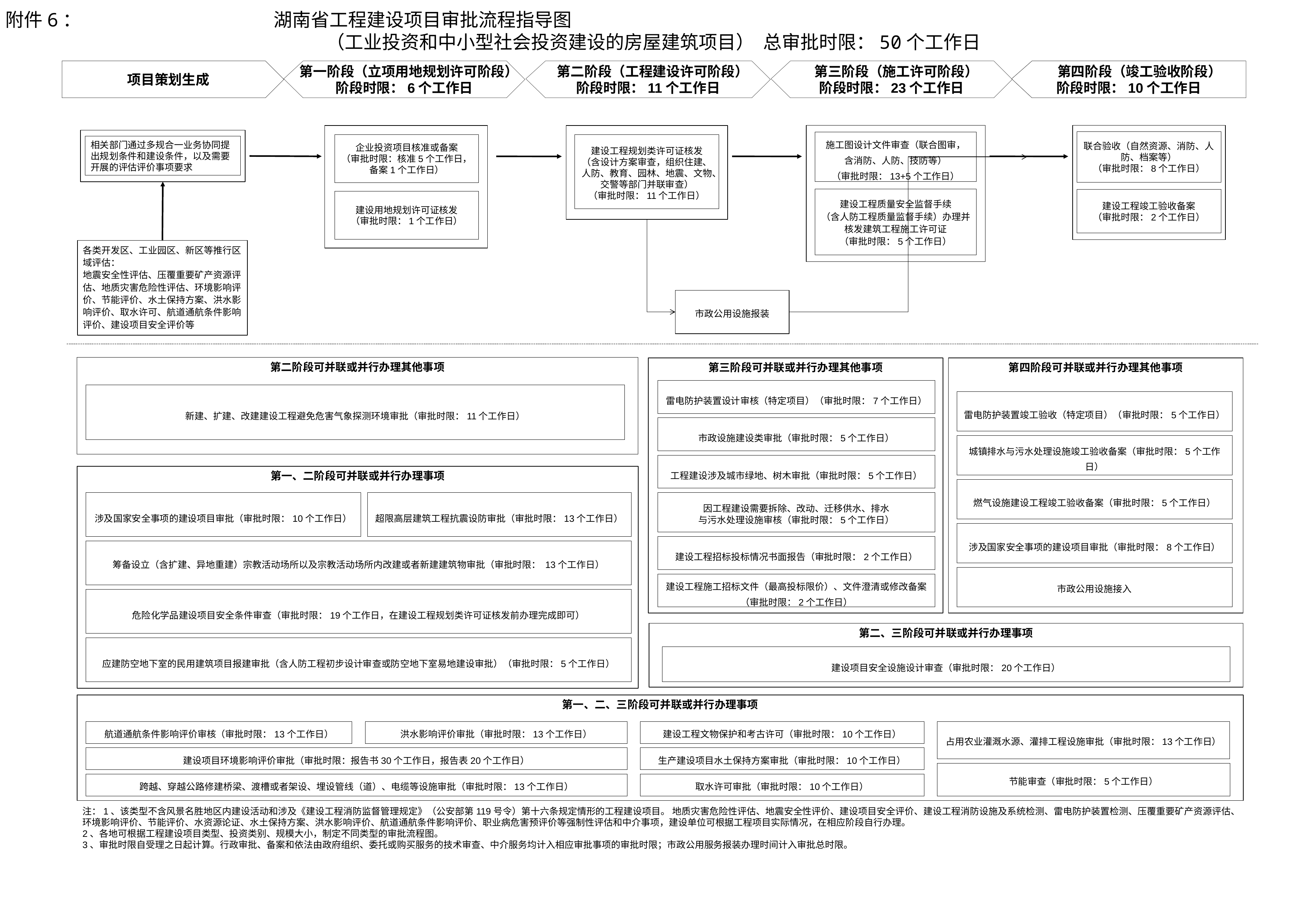

附件6：                                              湖南省工程建设项目审批流程指导图
（工业投资和中小型社会投资建设的房屋建筑项目）  总审批时限：50个工作日
项目策划生成
  第一阶段（立项用地规划许可阶段）
阶段时限：6个工作日
  第二阶段（工程建设许可阶段）
阶段时限：11个工作日
      第四阶段（竣工验收阶段）
阶段时限：10个工作日
第四阶段（竣工验收阶段）
项目策划生成
  第三阶段（施工许可阶段）
阶段时限：23个工作日

相关部门通过多规合一业务协同提出规划条件和建设条件，以及需要开展的评估评价事项要求
联合验收（自然资源、消防、人防、档案等）
（审批时限：8个工作日）
施工图设计文件审查（联合图审，
含消防、人防、技防等）
（审批时限：13+5个工作日）
建设工程规划类许可证核发
（含设计方案审查，组织住建、人防、教育、园林、地震、文物、交警等部门并联审查）
（审批时限：11个工作日）
企业投资项目核准或备案
（审批时限：核准5个工作日，备案1个工作日）
市政公用设施报装
建设工程质量安全监督手续
（含人防工程质量监督手续）办理并核发建筑工程施工许可证
（审批时限：5个工作日）
建设工程竣工验收备案
（审批时限：2个工作日）
建设用地规划许可证核发
（审批时限：1个工作日）
各类开发区、工业园区、新区等推行区域评估：
地震安全性评估、压覆重要矿产资源评估、地质灾害危险性评估、环境影响评价、节能评价、水土保持方案、洪水影响评价、取水许可、航道通航条件影响评价、建设项目安全评价等
第二阶段可并联或并行办理其他事项
第三阶段可并联或并行办理其他事项
第四阶段可并联或并行办理其他事项
雷电防护装置设计审核（特定项目）（审批时限：7个工作日）
新建、扩建、改建建设工程避免危害气象探测环境审批（审批时限：11个工作日）
雷电防护装置竣工验收（特定项目）（审批时限：5个工作日）
市政设施建设类审批（审批时限：5个工作日）
城镇排水与污水处理设施竣工验收备案（审批时限：5个工作日）
工程建设涉及城市绿地、树木审批（审批时限：5个工作日）
第一、二阶段可并联或并行办理事项
燃气设施建设工程竣工验收备案（审批时限：5个工作日）
涉及国家安全事项的建设项目审批（审批时限：10个工作日）
超限高层建筑工程抗震设防审批（审批时限：13个工作日）
因工程建设需要拆除、改动、迁移供水、排水
与污水处理设施审核（审批时限：5个工作日）
涉及国家安全事项的建设项目审批（审批时限：8个工作日）
建设工程招标投标情况书面报告（审批时限：2个工作日）
筹备设立（含扩建、异地重建）宗教活动场所以及宗教活动场所内改建或者新建建筑物审批（审批时限： 13个工作日）
市政公用设施接入
建设工程施工招标文件（最高投标限价）、文件澄清或修改备案（审批时限：2个工作日）
危险化学品建设项目安全条件审查（审批时限：19个工作日，在建设工程规划类许可证核发前办理完成即可）
第二、三阶段可并联或并行办理事项
应建防空地下室的民用建筑项目报建审批（含人防工程初步设计审查或防空地下室易地建设审批）（审批时限：5个工作日）
建设项目安全设施设计审查（审批时限：20个工作日）
第一、二、三阶段可并联或并行办理事项
航道通航条件影响评价审核（审批时限：13个工作日）
洪水影响评价审批（审批时限：13个工作日）
建设工程文物保护和考古许可（审批时限：10个工作日）
占用农业灌溉水源、灌排工程设施审批（审批时限：13个工作日）
建设项目环境影响评价审批（审批时限：报告书30个工作日，报告表20个工作日）
生产建设项目水土保持方案审批（审批时限：10个工作日）
节能审查（审批时限：5个工作日）
取水许可审批（审批时限：10个工作日）
跨越、穿越公路修建桥梁、渡槽或者架设、埋设管线（道）、电缆等设施审批（审批时限：13个工作日）
注：1、该类型不含风景名胜地区内建设活动和涉及《建设工程消防监督管理规定》（公安部第119号令）第十六条规定情形的工程建设项目。 地质灾害危险性评估、地震安全性评价、建设项目安全评价、建设工程消防设施及系统检测、雷电防护装置检测、压覆重要矿产资源评估、环境影响评价、节能评价、水资源论证、水土保持方案、洪水影响评价、航道通航条件影响评价、职业病危害预评价等强制性评估和中介事项，建设单位可根据工程项目实际情况，在相应阶段自行办理。
2、各地可根据工程建设项目类型、投资类别、规模大小，制定不同类型的审批流程图。
3、审批时限自受理之日起计算。行政审批、备案和依法由政府组织、委托或购买服务的技术审查、中介服务均计入相应审批事项的审批时限；市政公用服务报装办理时间计入审批总时限。